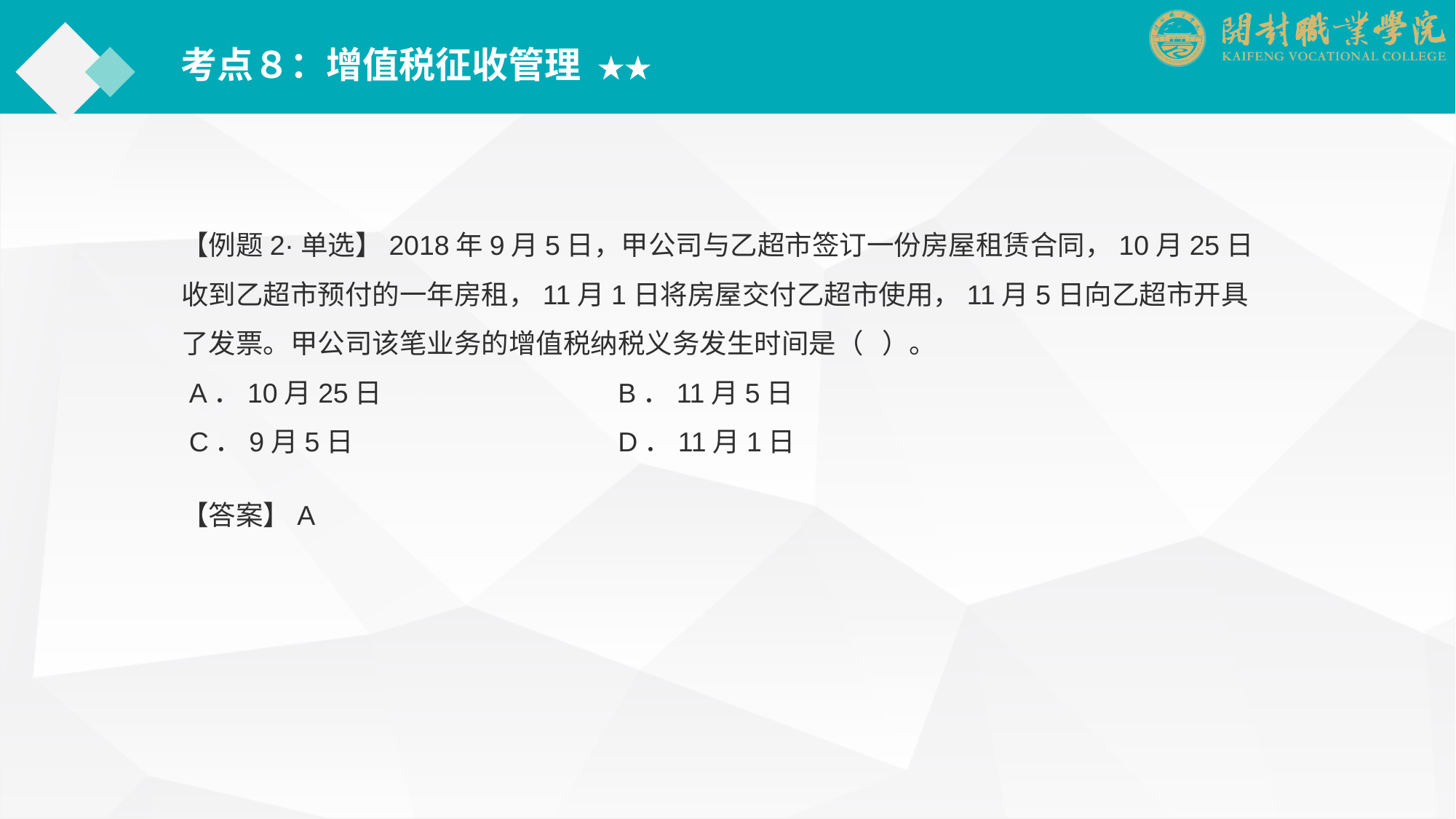

考点８：增值税征收管理  ★★
【例题2·单选】2018年9月5日，甲公司与乙超市签订一份房屋租赁合同，10月25日收到乙超市预付的一年房租，11月1日将房屋交付乙超市使用，11月5日向乙超市开具了发票。甲公司该笔业务的增值税纳税义务发生时间是（   ）。
 A．10月25日			B．11月5日
 C．9月5日			D．11月1日
【答案】A